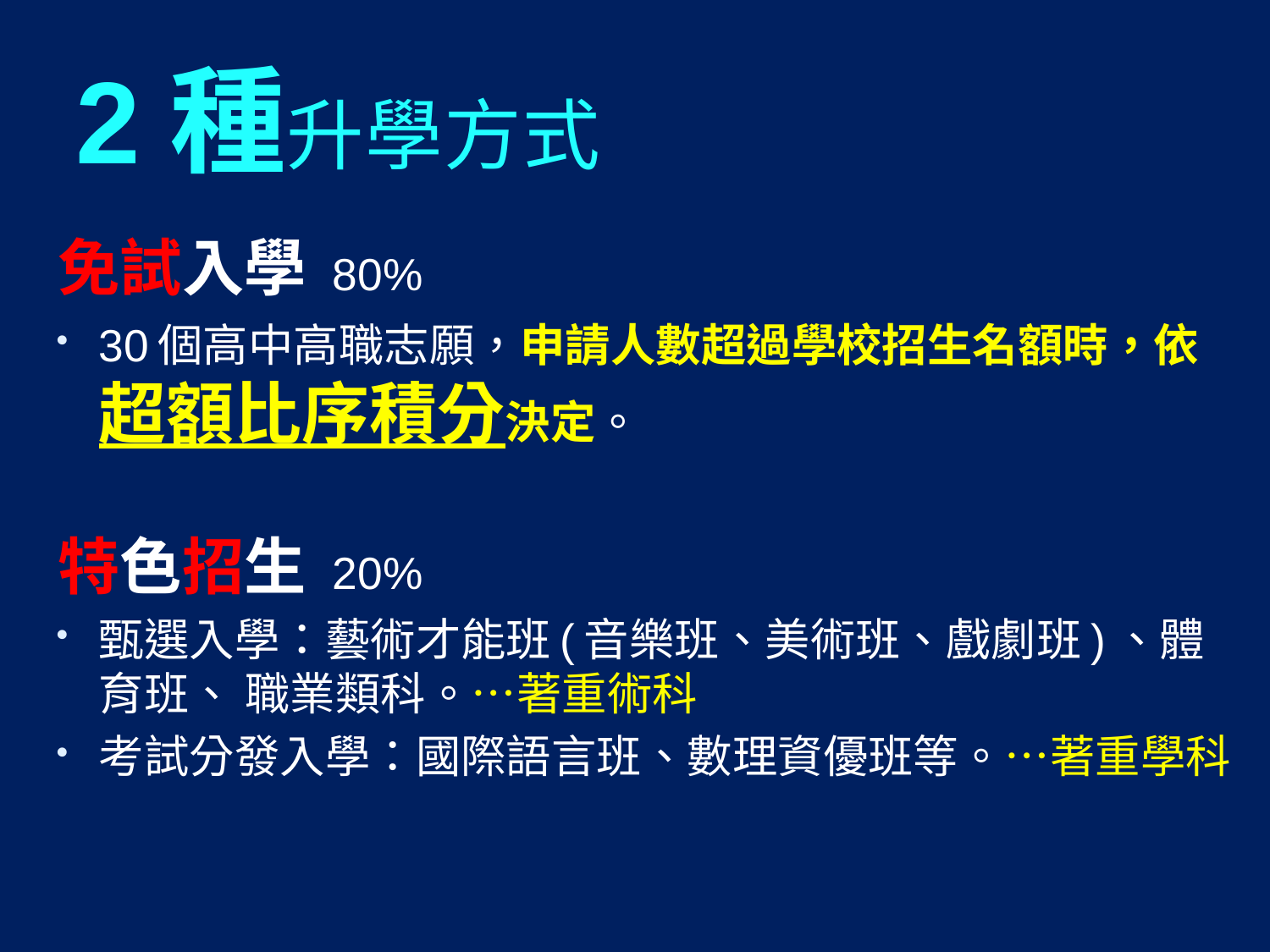

# 2種升學方式
免試入學 80%
30個高中高職志願，申請人數超過學校招生名額時，依超額比序積分決定。

特色招生 20%
甄選入學：藝術才能班(音樂班、美術班、戲劇班)、體育班、 職業類科。…著重術科
考試分發入學：國際語言班、數理資優班等。…著重學科